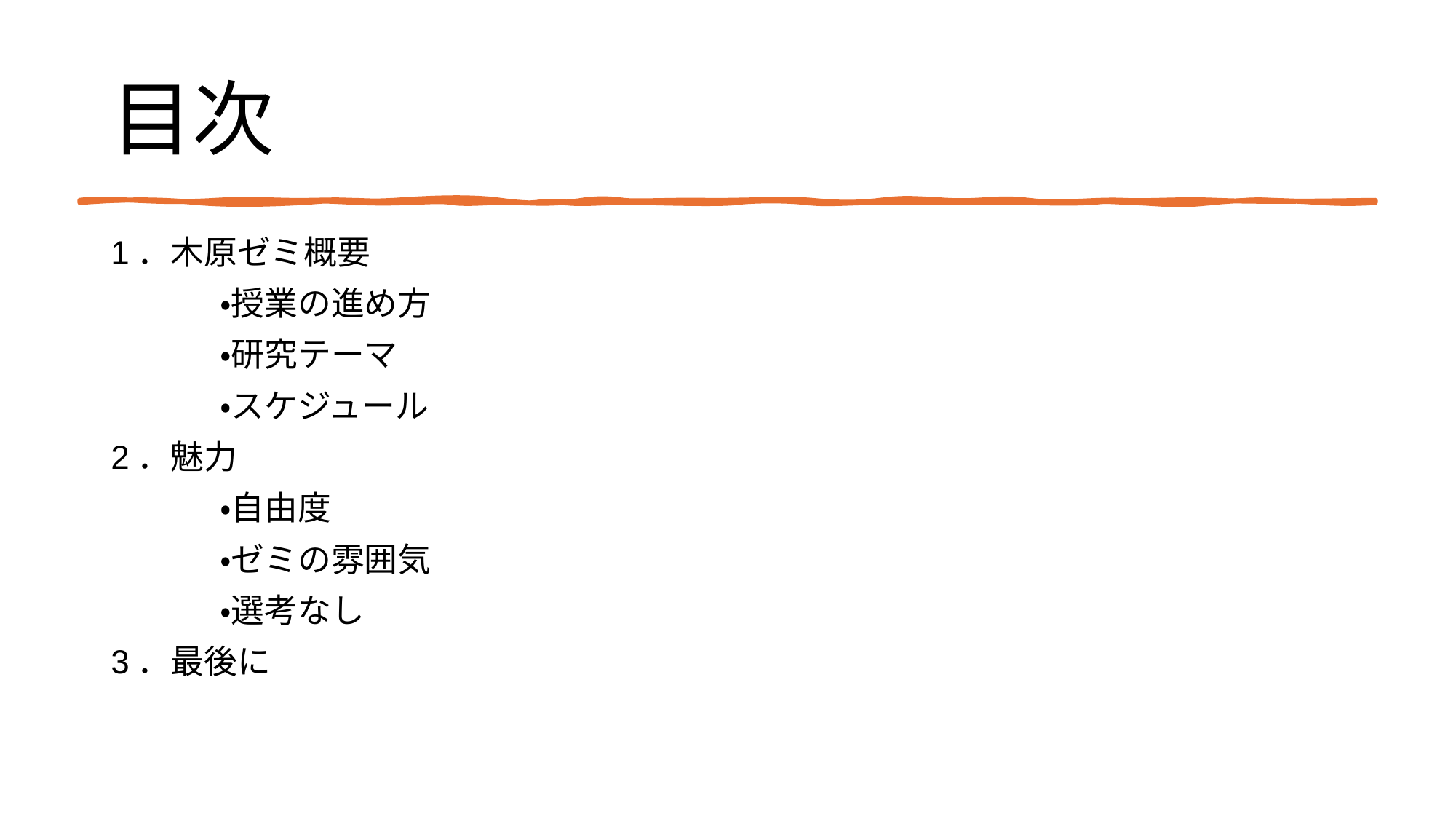

# 目次

1．木原ゼミ概要
	・授業の進め方
	・研究テーマ
	・スケジュール
2．魅力
	・自由度
　　	・ゼミの雰囲気
	・選考なし
3．最後に